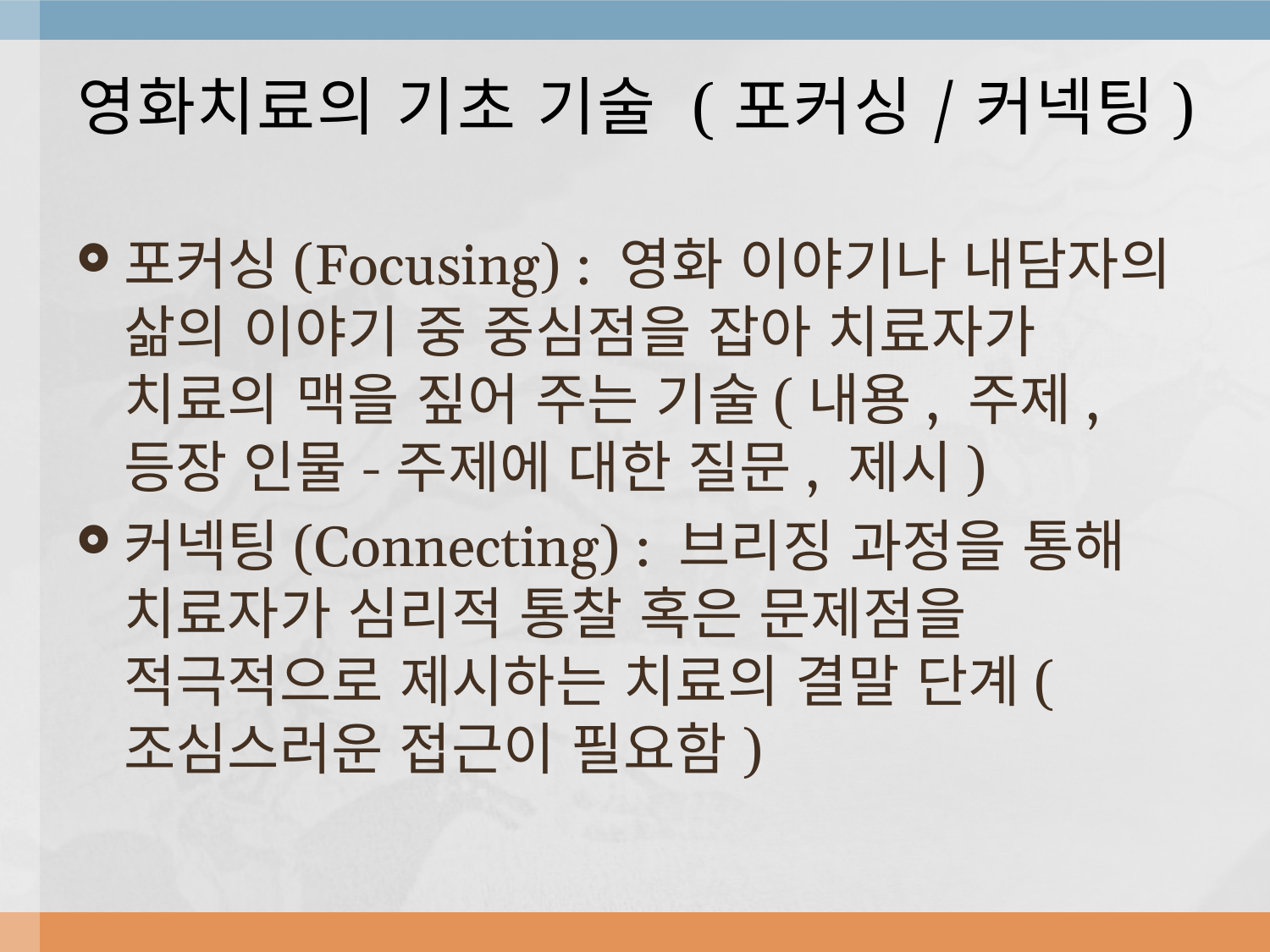

# 영화치료의 기초 기술 (포커싱/커넥팅)
포커싱(Focusing) : 영화 이야기나 내담자의 삶의 이야기 중 중심점을 잡아 치료자가 치료의 맥을 짚어 주는 기술(내용, 주제, 등장 인물-주제에 대한 질문, 제시)
커넥팅(Connecting) : 브리징 과정을 통해 치료자가 심리적 통찰 혹은 문제점을 적극적으로 제시하는 치료의 결말 단계(조심스러운 접근이 필요함)